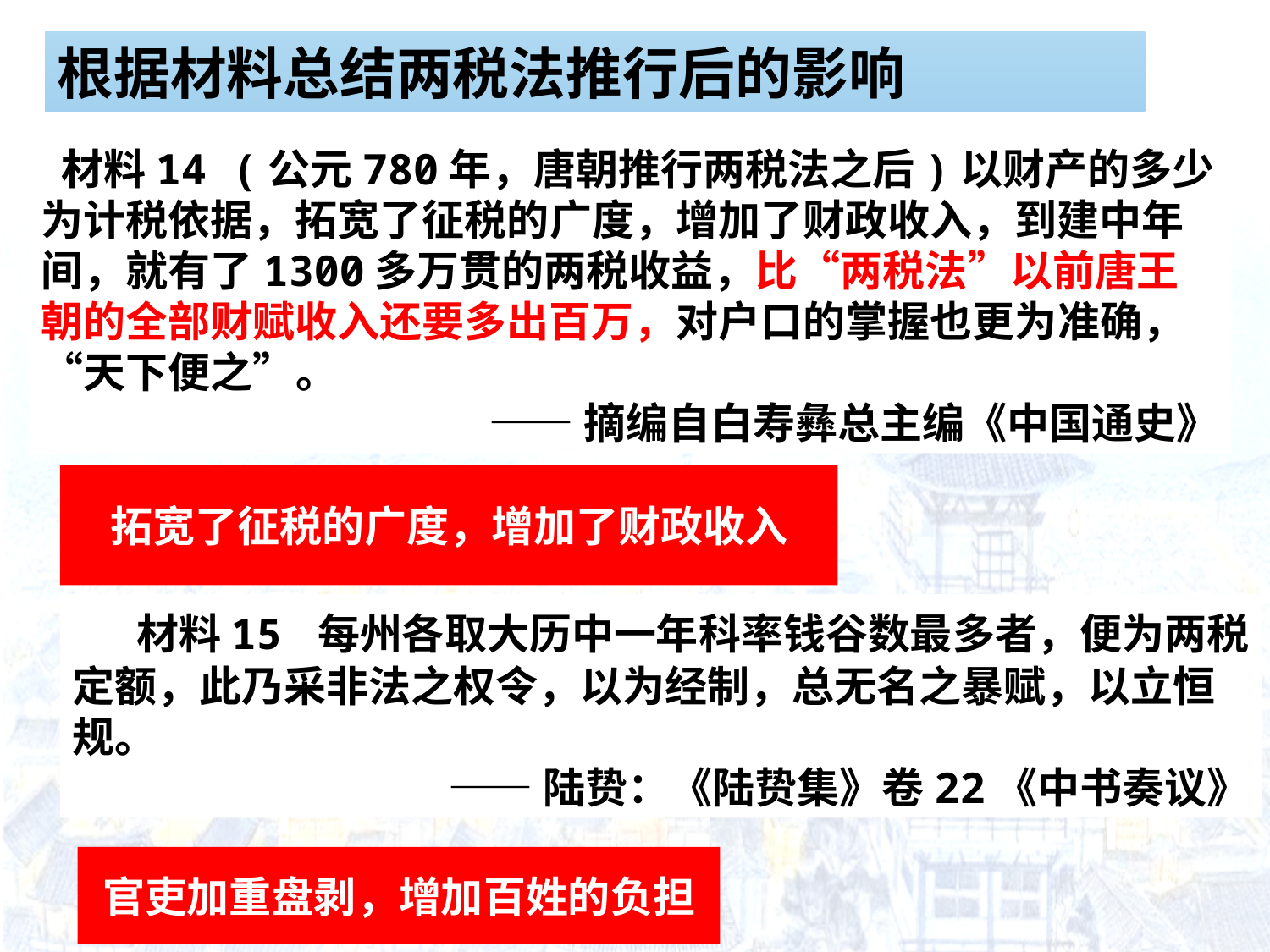

根据材料总结两税法推行后的影响
 材料14 (公元780年，唐朝推行两税法之后)以财产的多少为计税依据，拓宽了征税的广度，增加了财政收入，到建中年间，就有了1300多万贯的两税收益，比“两税法”以前唐王朝的全部财赋收入还要多出百万，对户口的掌握也更为准确，“天下便之”。
——摘编自白寿彝总主编《中国通史》
拓宽了征税的广度，增加了财政收入
     材料15 每州各取大历中一年科率钱谷数最多者，便为两税定额，此乃采非法之权令，以为经制，总无名之暴赋，以立恒规。
——陆贽：《陆贽集》卷22《中书奏议》
官吏加重盘剥，增加百姓的负担